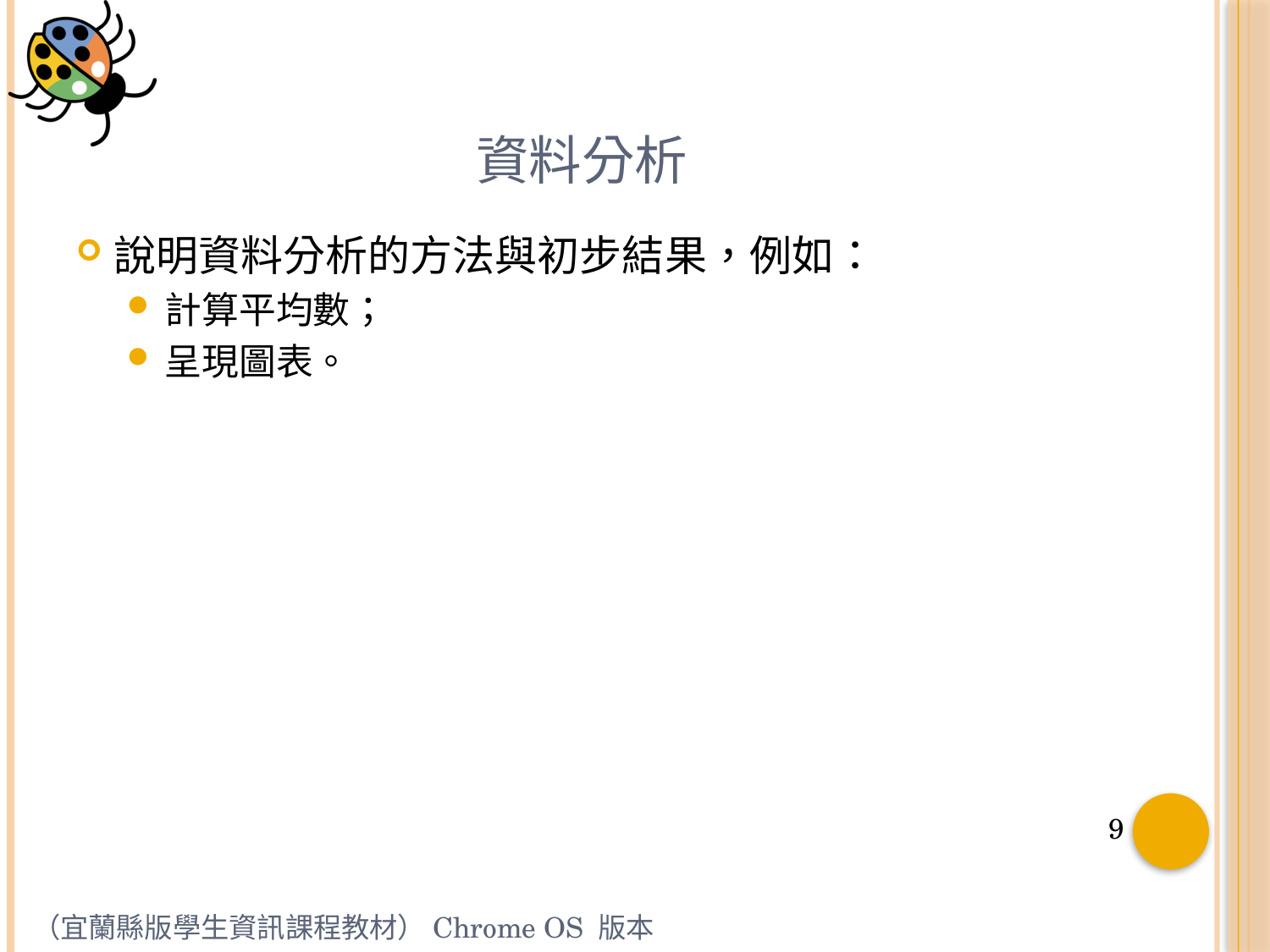

# 資料分析
說明資料分析的方法與初步結果，例如：
計算平均數；
呈現圖表。
（宜蘭縣版學生資訊課程教材）Chrome OS 版本